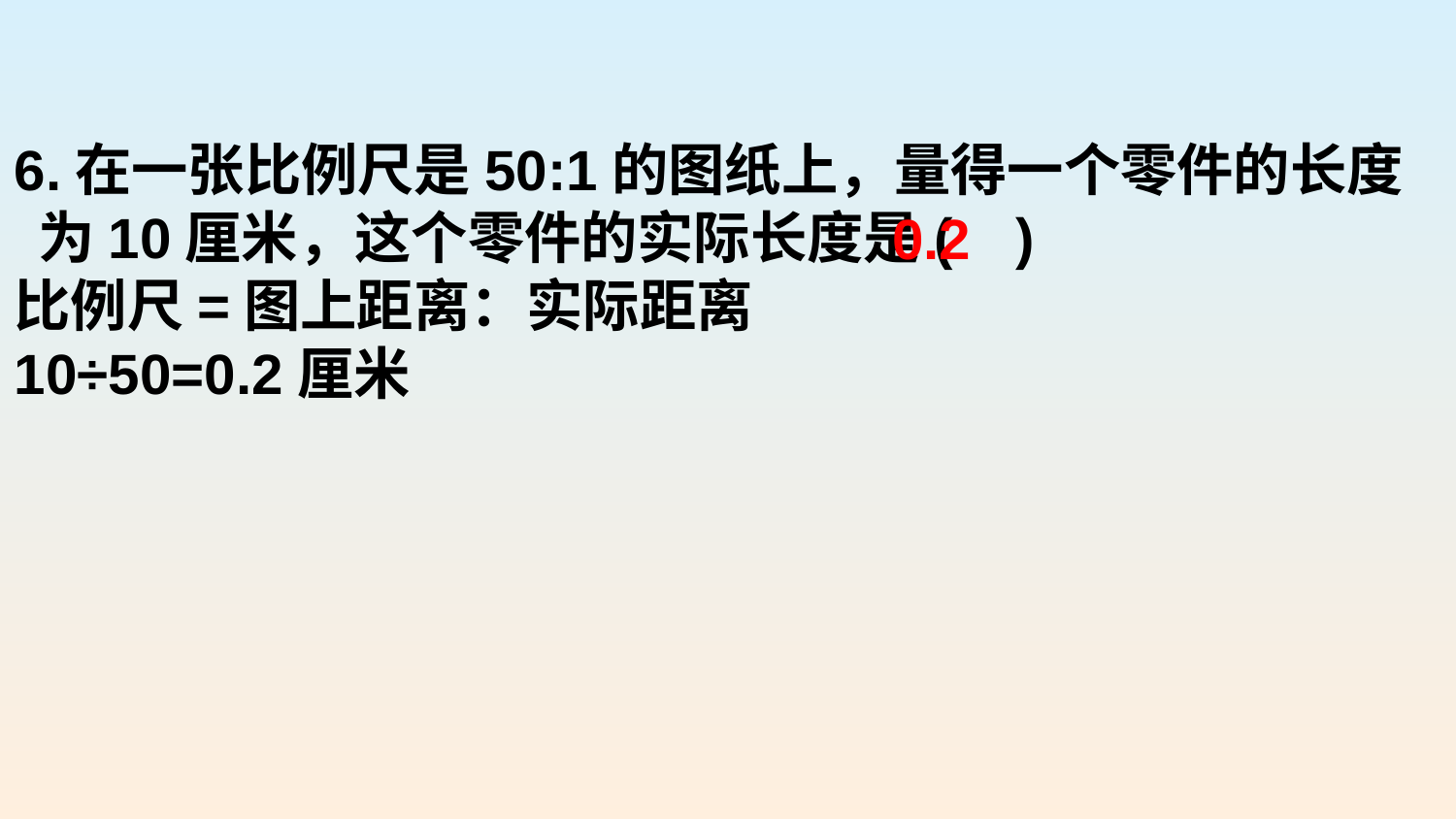

6.在一张比例尺是50:1的图纸上，量得一个零件的长度为10厘米，这个零件的实际长度是(    )
比例尺=图上距离：实际距离
10÷50=0.2厘米
0.2